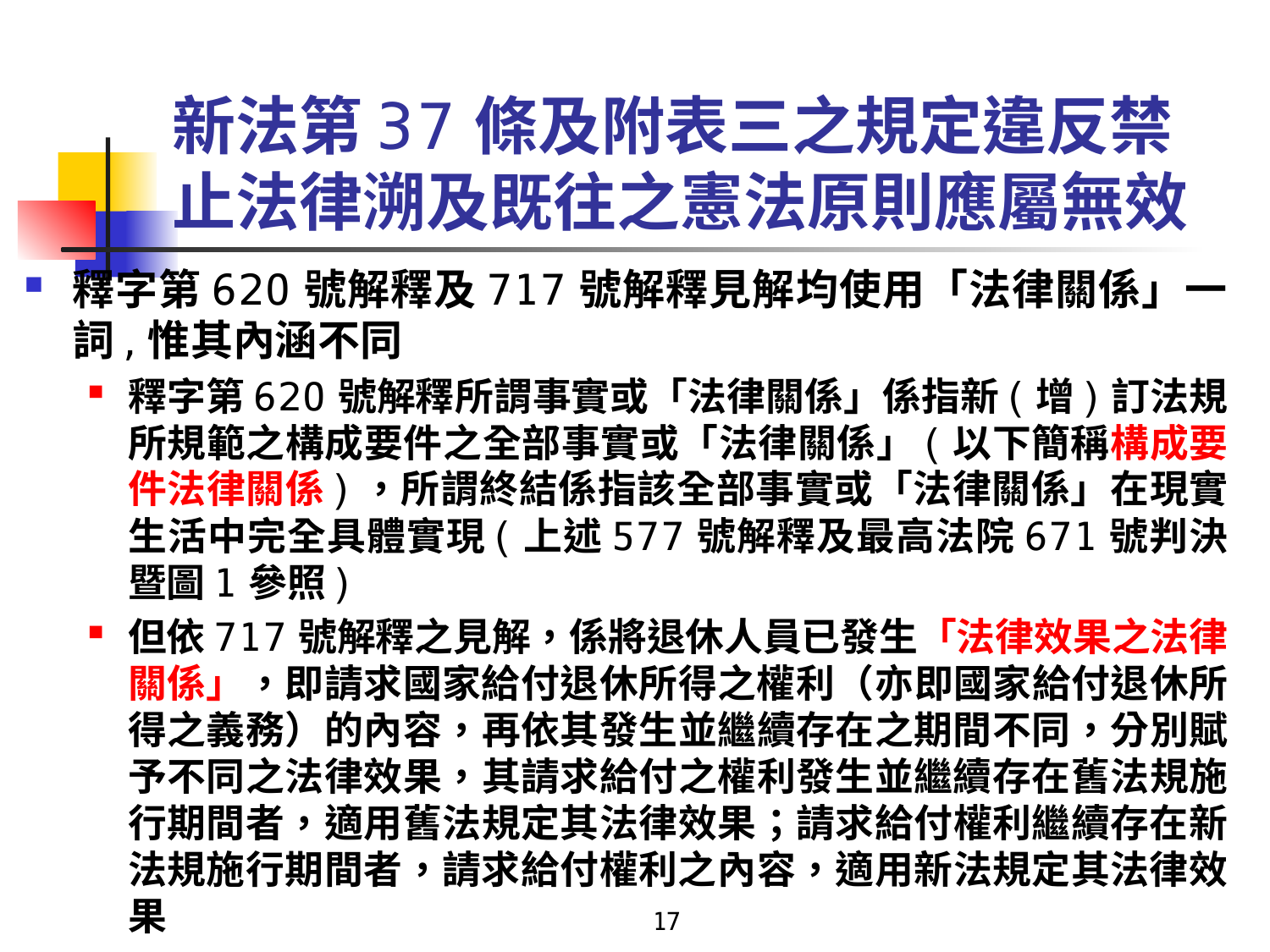

# 新法第37條及附表三之規定違反禁止法律溯及既往之憲法原則應屬無效
釋字第620號解釋及717號解釋見解均使用「法律關係」一詞,惟其內涵不同
釋字第620號解釋所謂事實或「法律關係」係指新(增)訂法規所規範之構成要件之全部事實或「法律關係」(以下簡稱構成要件法律關係)，所謂終結係指該全部事實或「法律關係」在現實生活中完全具體實現(上述577號解釋及最高法院671號判決暨圖1參照)
但依717號解釋之見解，係將退休人員已發生「法律效果之法律關係」，即請求國家給付退休所得之權利（亦即國家給付退休所得之義務）的內容，再依其發生並繼續存在之期間不同，分別賦予不同之法律效果，其請求給付之權利發生並繼續存在舊法規施行期間者，適用舊法規定其法律效果；請求給付權利繼續存在新法規施行期間者，請求給付權利之內容，適用新法規定其法律效果

17